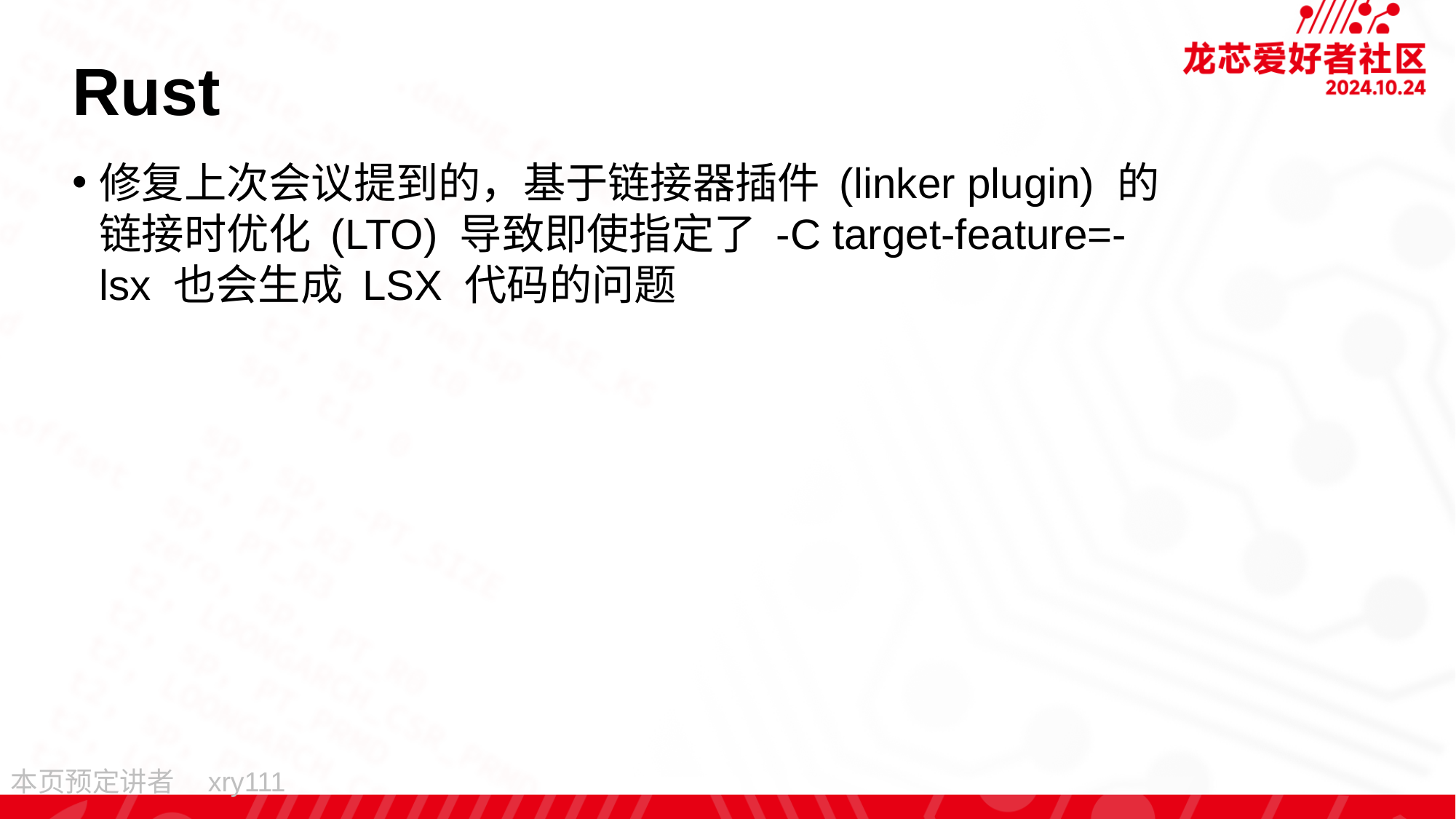

# Rust
修复上次会议提到的，基于链接器插件 (linker plugin) 的链接时优化 (LTO) 导致即使指定了 -C target-feature=-lsx 也会生成 LSX 代码的问题
xry111